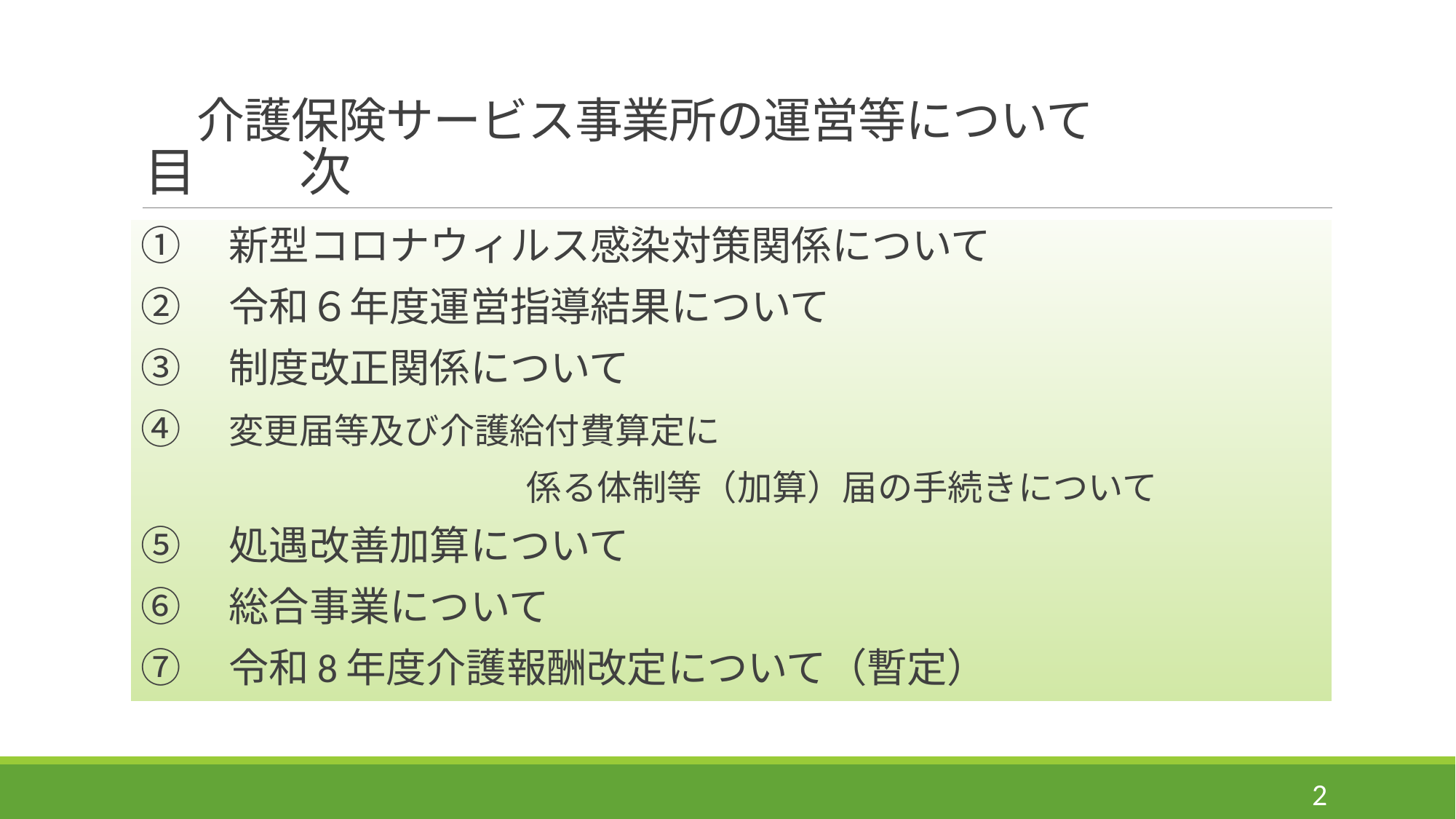

# 介護保険サービス事業所の運営等について 目　　次
①　新型コロナウィルス感染対策関係について
②　令和６年度運営指導結果について
③　制度改正関係について
④　変更届等及び介護給付費算定に
　　　　　　　　　　　係る体制等（加算）届の手続きについて
⑤　処遇改善加算について
⑥　総合事業について
⑦　令和8年度介護報酬改定について（暫定）

2